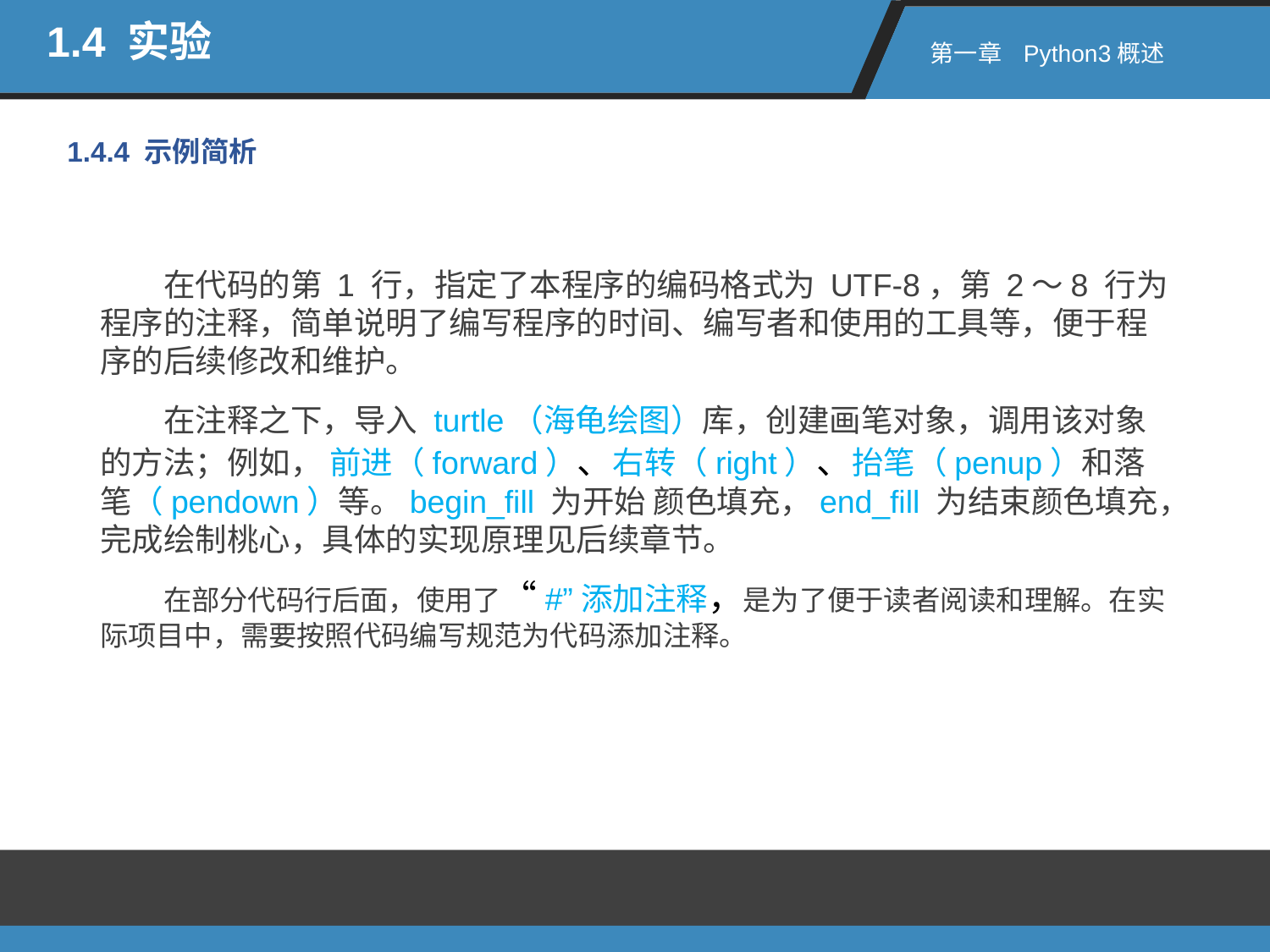

1.4 实验
第一章   Python3概述
1.4.4 示例简析
在代码的第 1 行，指定了本程序的编码格式为 UTF-8，第 2～8 行为程序的注释，简单说明了编写程序的时间、编写者和使用的工具等，便于程序的后续修改和维护。
在注释之下，导入 turtle（海龟绘图）库，创建画笔对象，调用该对象的方法；例如， 前进（forward）、右转（right）、抬笔（penup）和落笔（pendown）等。begin_fill 为开始 颜色填充，end_fill 为结束颜色填充，完成绘制桃心，具体的实现原理见后续章节。
在部分代码行后面，使用了“#”添加注释，是为了便于读者阅读和理解。在实际项目中，需要按照代码编写规范为代码添加注释。